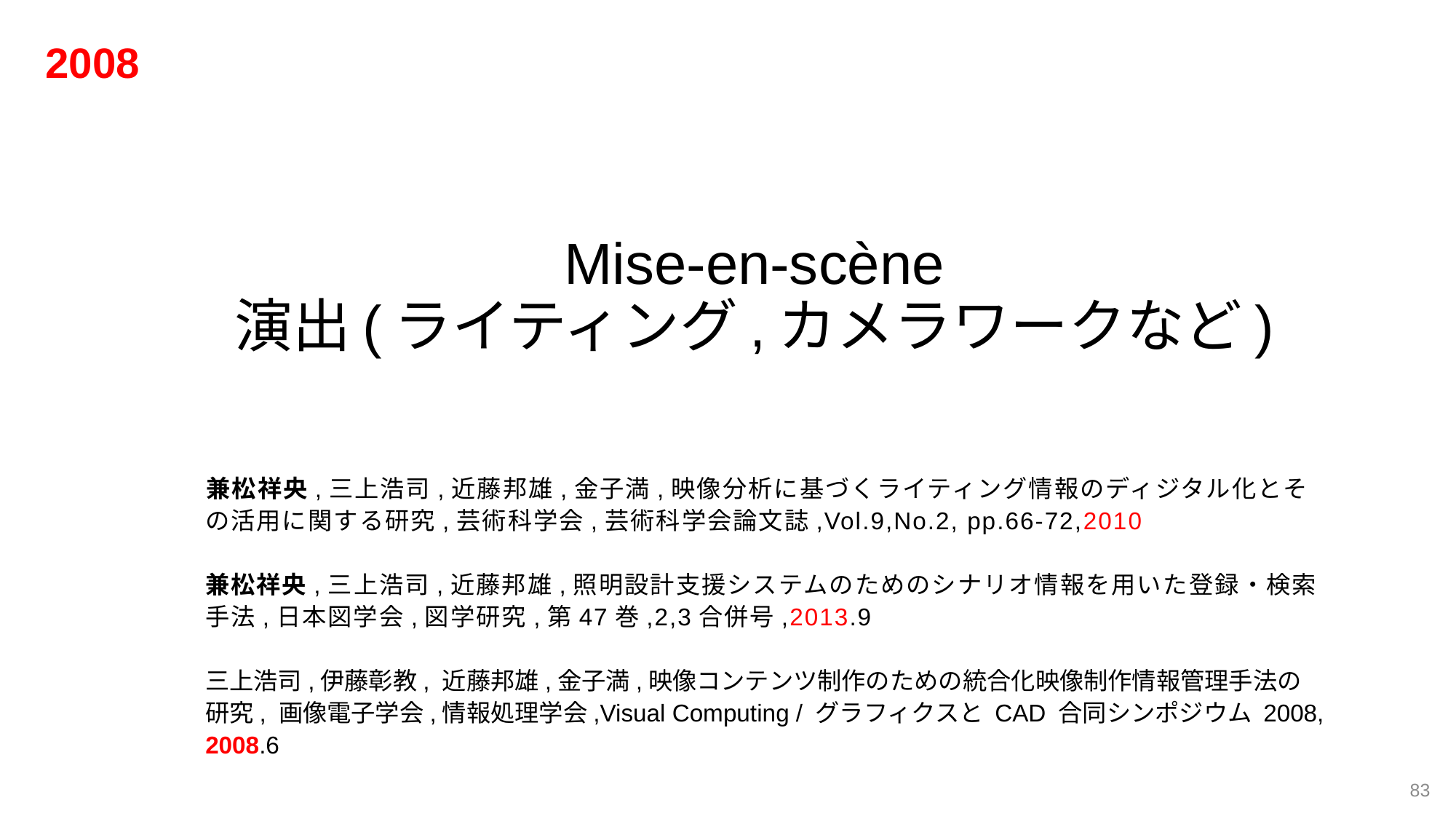

2008
# Mise-en-scène 演出(ライティング,カメラワークなど)
兼松祥央,三上浩司,近藤邦雄,金子満,映像分析に基づくライティング情報のディジタル化とその活用に関する研究,芸術科学会,芸術科学会論文誌,Vol.9,No.2, pp.66-72,2010
兼松祥央,三上浩司,近藤邦雄,照明設計支援システムのためのシナリオ情報を用いた登録・検索手法,日本図学会,図学研究,第47巻,2,3合併号,2013.9
三上浩司,伊藤彰教, 近藤邦雄,金子満,映像コンテンツ制作のための統合化映像制作情報管理手法の研究, 画像電子学会,情報処理学会,Visual Computing / グラフィクスと CAD 合同シンポジウム 2008, 2008.6
83